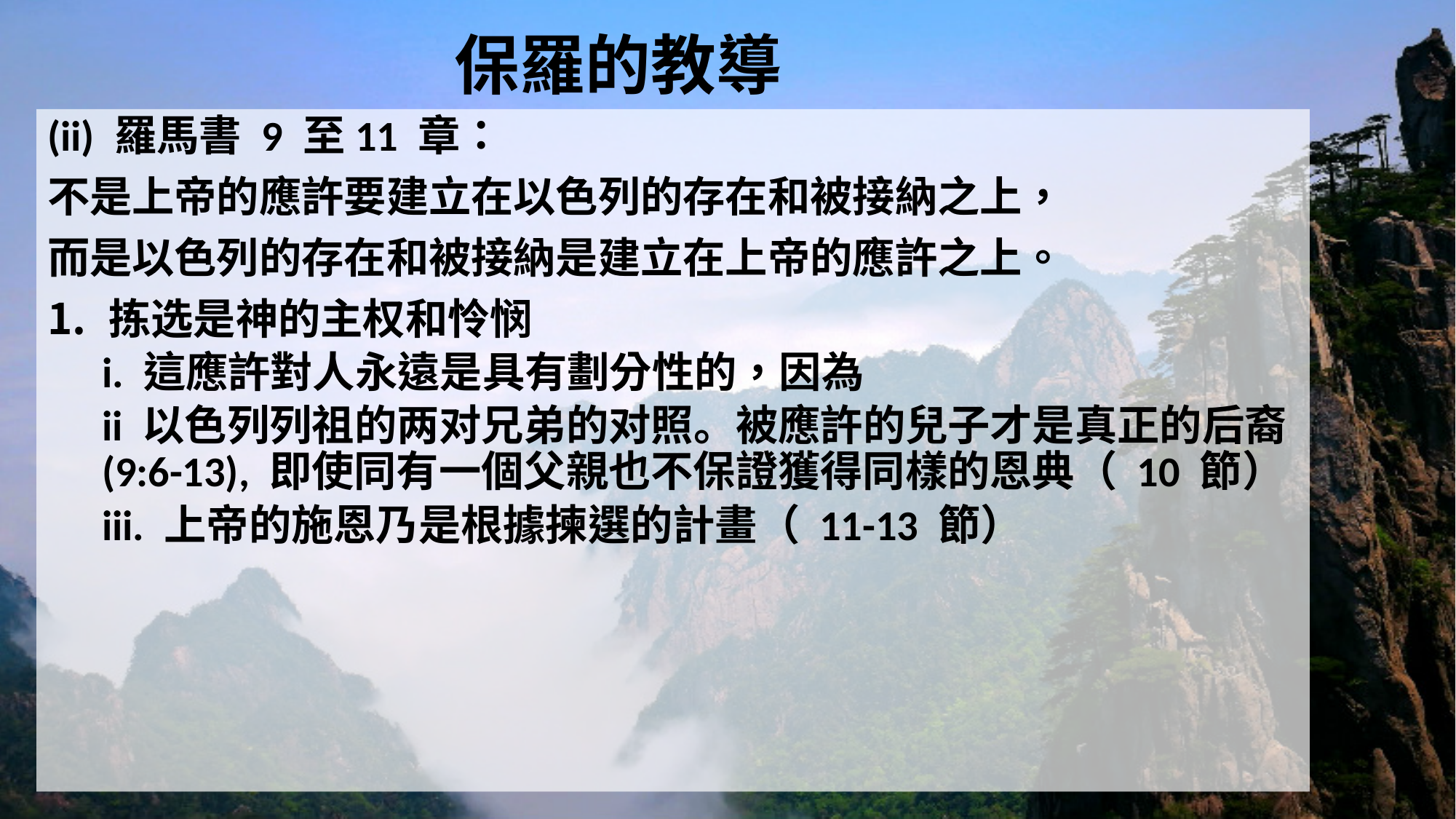

# 保羅的教導
(ii) 羅馬書 9 至11 章：
不是上帝的應許要建立在以色列的存在和被接納之上，
而是以色列的存在和被接納是建立在上帝的應許之上。
拣选是神的主权和怜悯
i. 這應許對人永遠是具有劃分性的，因為
ii 以色列列祖的两对兄弟的对照。被應許的兒子才是真正的后裔(9:6-13), 即使同有一個父親也不保證獲得同樣的恩典（ 10 節）
iii. 上帝的施恩乃是根據揀選的計畫（ 11-13 節）